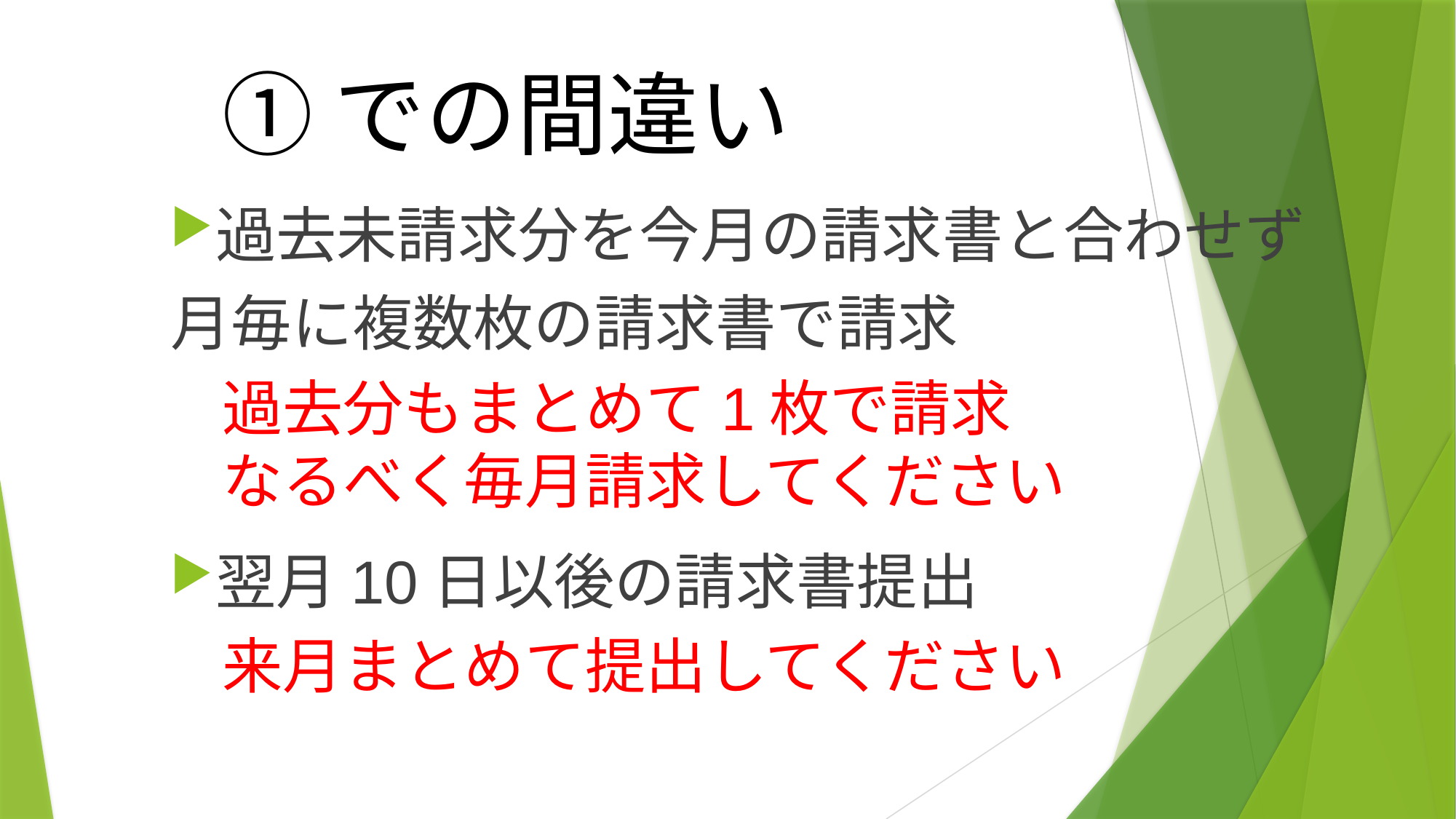

①での間違い
過去未請求分を今月の請求書と合わせず
月毎に複数枚の請求書で請求
過去分もまとめて1枚で請求
なるべく毎月請求してください
翌月10日以後の請求書提出
来月まとめて提出してください